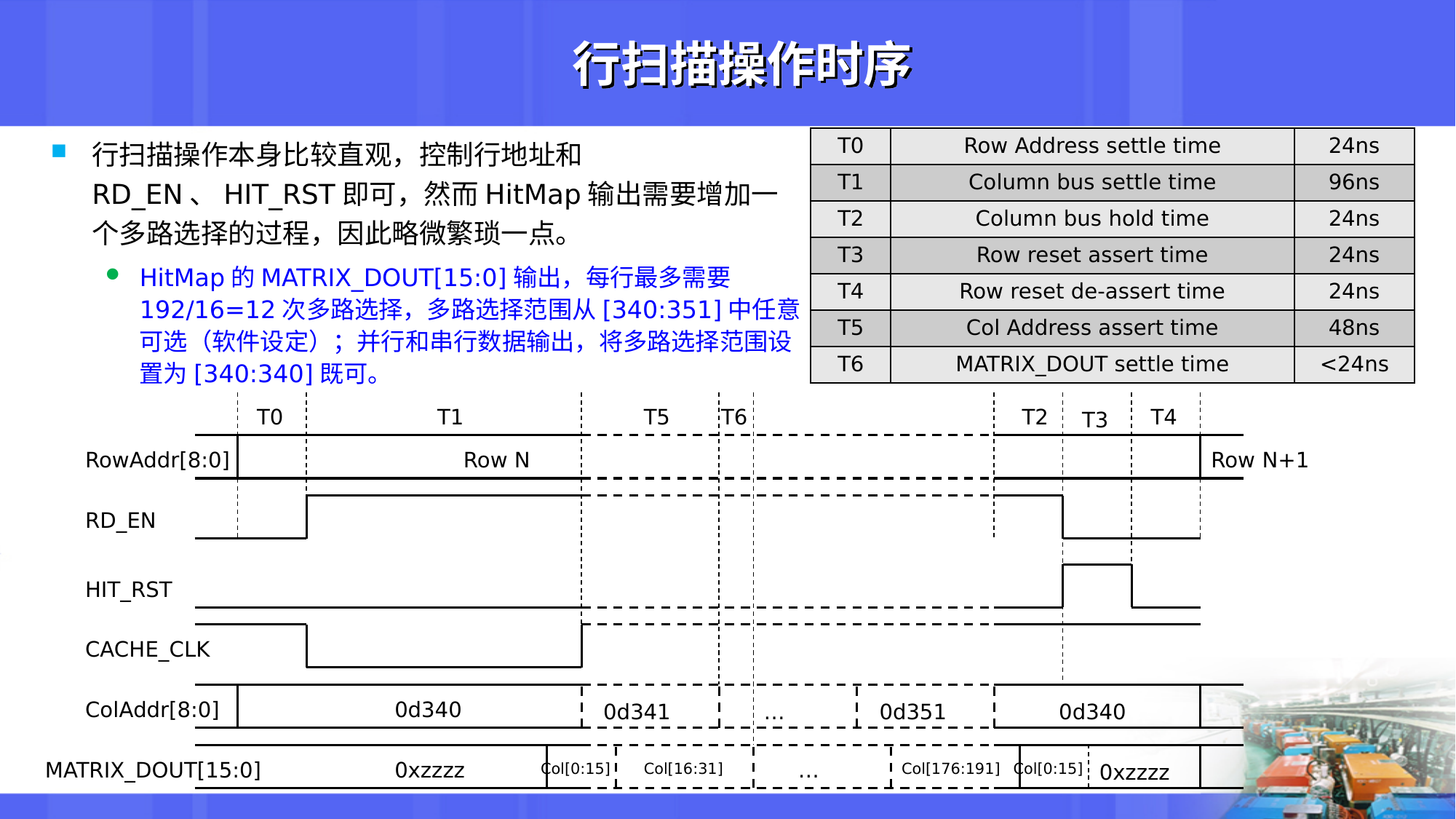

# 行扫描操作时序
行扫描操作本身比较直观，控制行地址和RD_EN、HIT_RST即可，然而HitMap输出需要增加一个多路选择的过程，因此略微繁琐一点。
HitMap的MATRIX_DOUT[15:0]输出，每行最多需要192/16=12次多路选择，多路选择范围从[340:351]中任意可选（软件设定）；并行和串行数据输出，将多路选择范围设置为[340:340]既可。
| T0 | Row Address settle time | 24ns |
| --- | --- | --- |
| T1 | Column bus settle time | 96ns |
| T2 | Column bus hold time | 24ns |
| T3 | Row reset assert time | 24ns |
| T4 | Row reset de-assert time | 24ns |
| T5 | Col Address assert time | 48ns |
| T6 | MATRIX\_DOUT settle time | <24ns |
T0
T1
T5
T6
T2
T4
T3
RowAddr[8:0]
Row N
Row N+1
RD_EN
HIT_RST
CACHE_CLK
ColAddr[8:0]
0d340
0d341
…
0d351
0d340
MATRIX_DOUT[15:0]
0xzzzz
…
Col[0:15]
Col[16:31]
Col[176:191]
Col[0:15]
0xzzzz